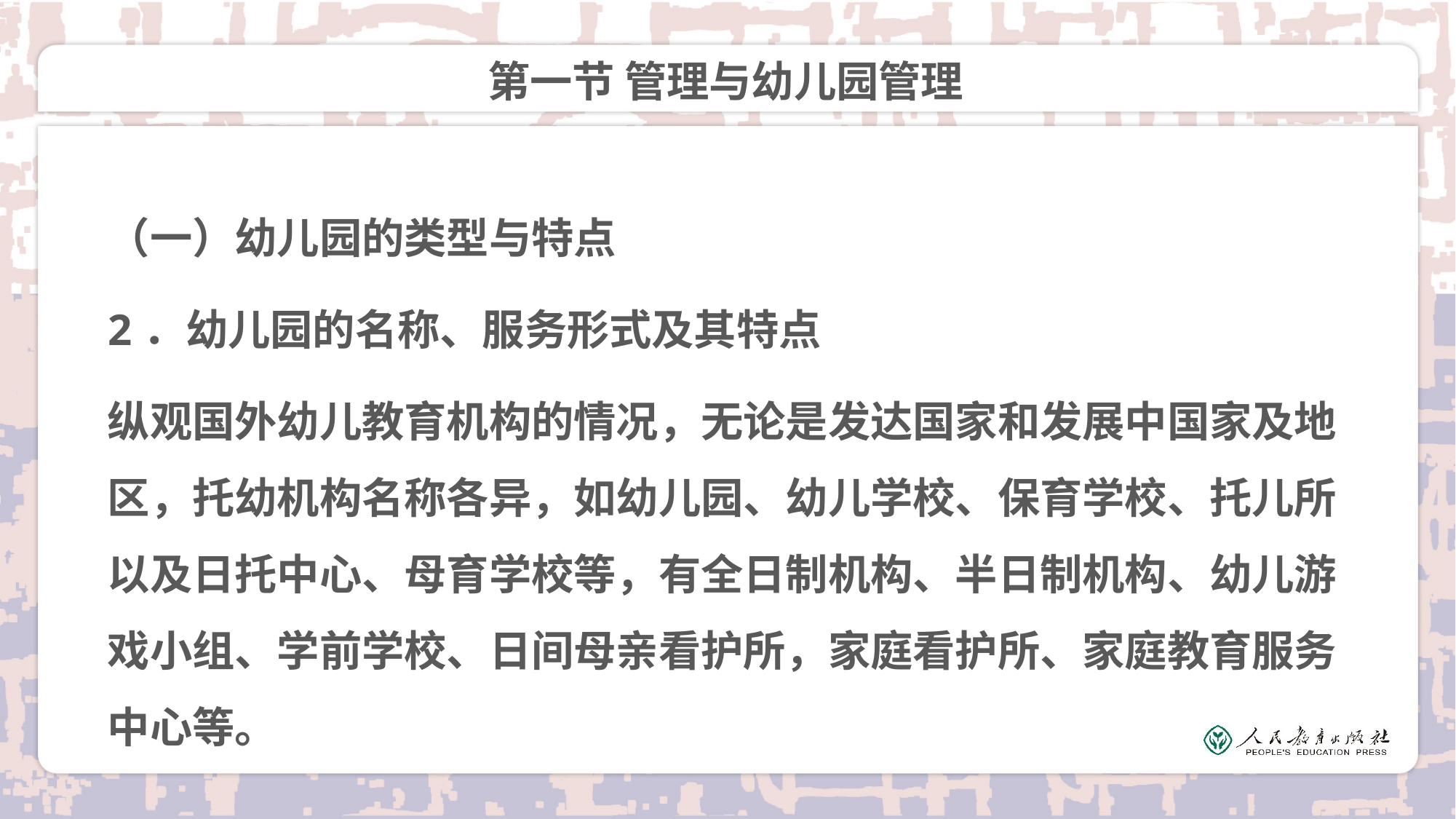

# 第一节 管理与幼儿园管理
（一）幼儿园的类型与特点
2．幼儿园的名称、服务形式及其特点
纵观国外幼儿教育机构的情况，无论是发达国家和发展中国家及地区，托幼机构名称各异，如幼儿园、幼儿学校、保育学校、托儿所以及日托中心、母育学校等，有全日制机构、半日制机构、幼儿游戏小组、学前学校、日间母亲看护所，家庭看护所、家庭教育服务中心等。